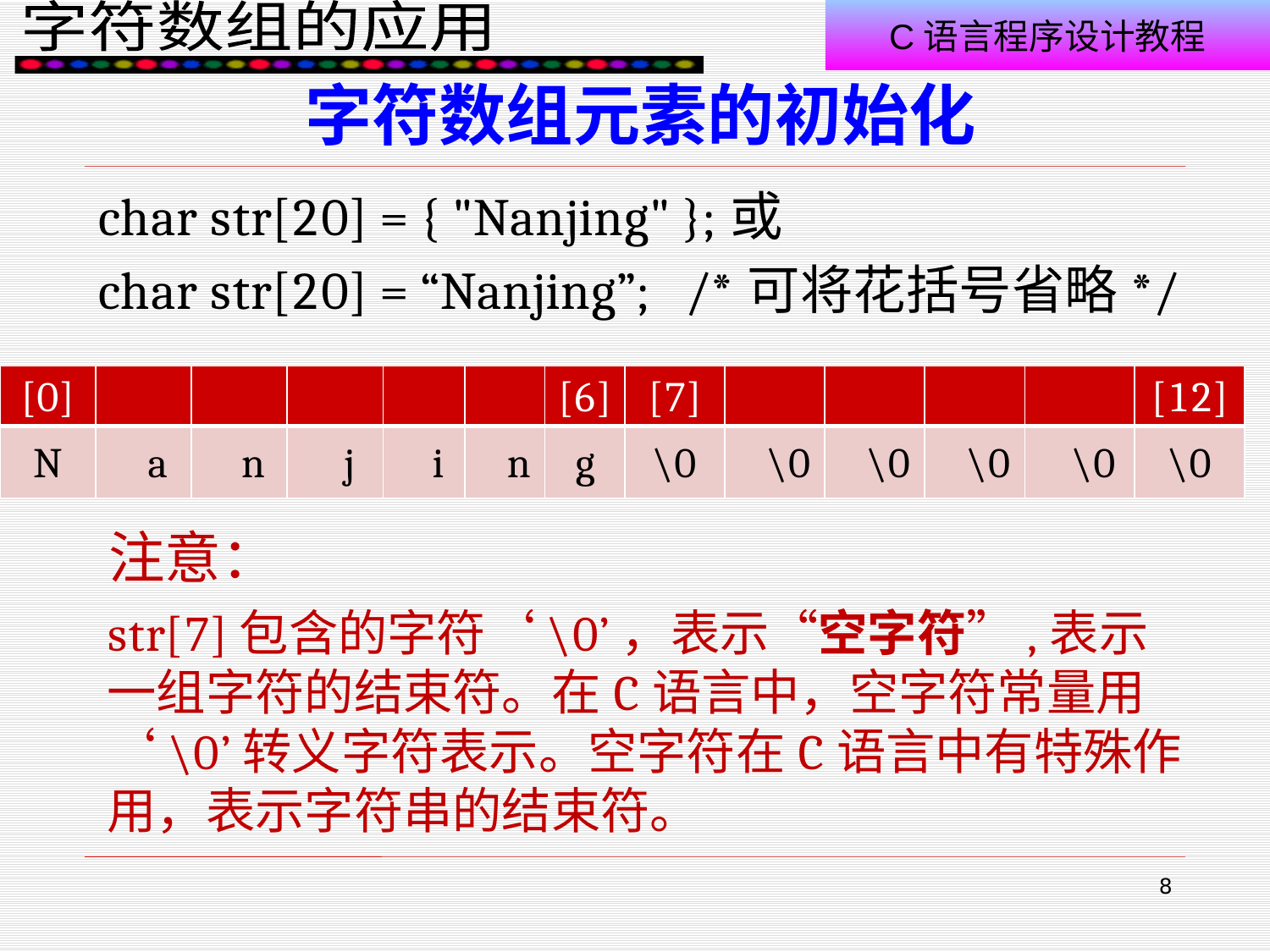

# 字符数组元素的初始化
char str[20] = { "Nanjing" };或
char str[20] = “Nanjing”;   /*可将花括号省略*/

| [0] |  |  |  |  |  | [6] | [7] |  |  |  |  | [12] |
| --- | --- | --- | --- | --- | --- | --- | --- | --- | --- | --- | --- | --- |
| N | a | n | j | i | n | g | \0 | \0 | \0 | \0 | \0 | \0 |
注意：
str[7]包含的字符‘\0’，表示“空字符”,表示一组字符的结束符。在C语言中，空字符常量用‘\0’转义字符表示。空字符在C语言中有特殊作用，表示字符串的结束符。
8